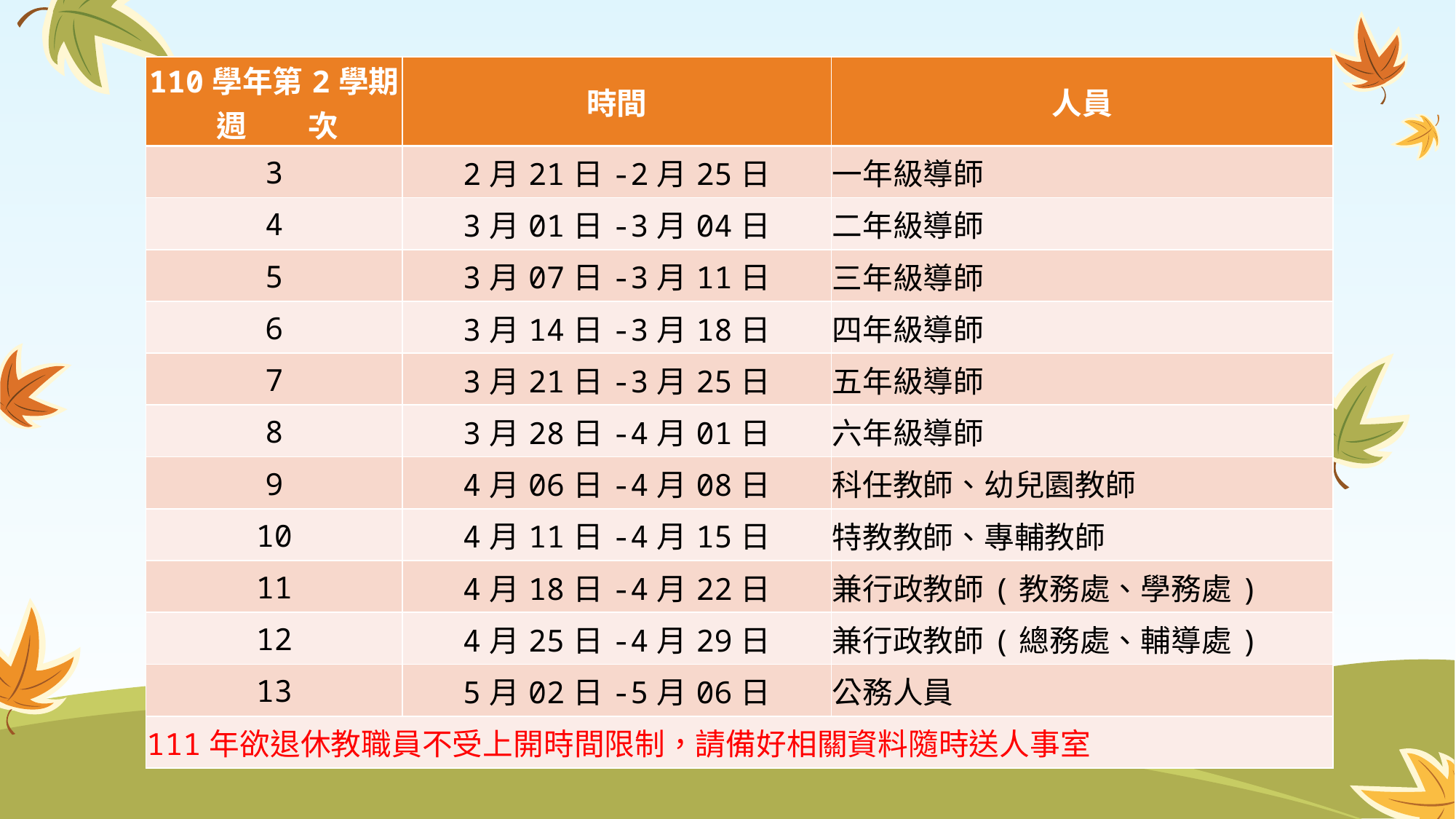

#
| 110學年第2學期 週 次 | 時間 | 人員 |
| --- | --- | --- |
| 3 | 2月21日-2月25日 | 一年級導師 |
| 4 | 3月01日-3月04日 | 二年級導師 |
| 5 | 3月07日-3月11日 | 三年級導師 |
| 6 | 3月14日-3月18日 | 四年級導師 |
| 7 | 3月21日-3月25日 | 五年級導師 |
| 8 | 3月28日-4月01日 | 六年級導師 |
| 9 | 4月06日-4月08日 | 科任教師、幼兒園教師 |
| 10 | 4月11日-4月15日 | 特教教師、專輔教師 |
| 11 | 4月18日-4月22日 | 兼行政教師(教務處、學務處) |
| 12 | 4月25日-4月29日 | 兼行政教師(總務處、輔導處) |
| 13 | 5月02日-5月06日 | 公務人員 |
| 111年欲退休教職員不受上開時間限制，請備好相關資料隨時送人事室 |  |  |